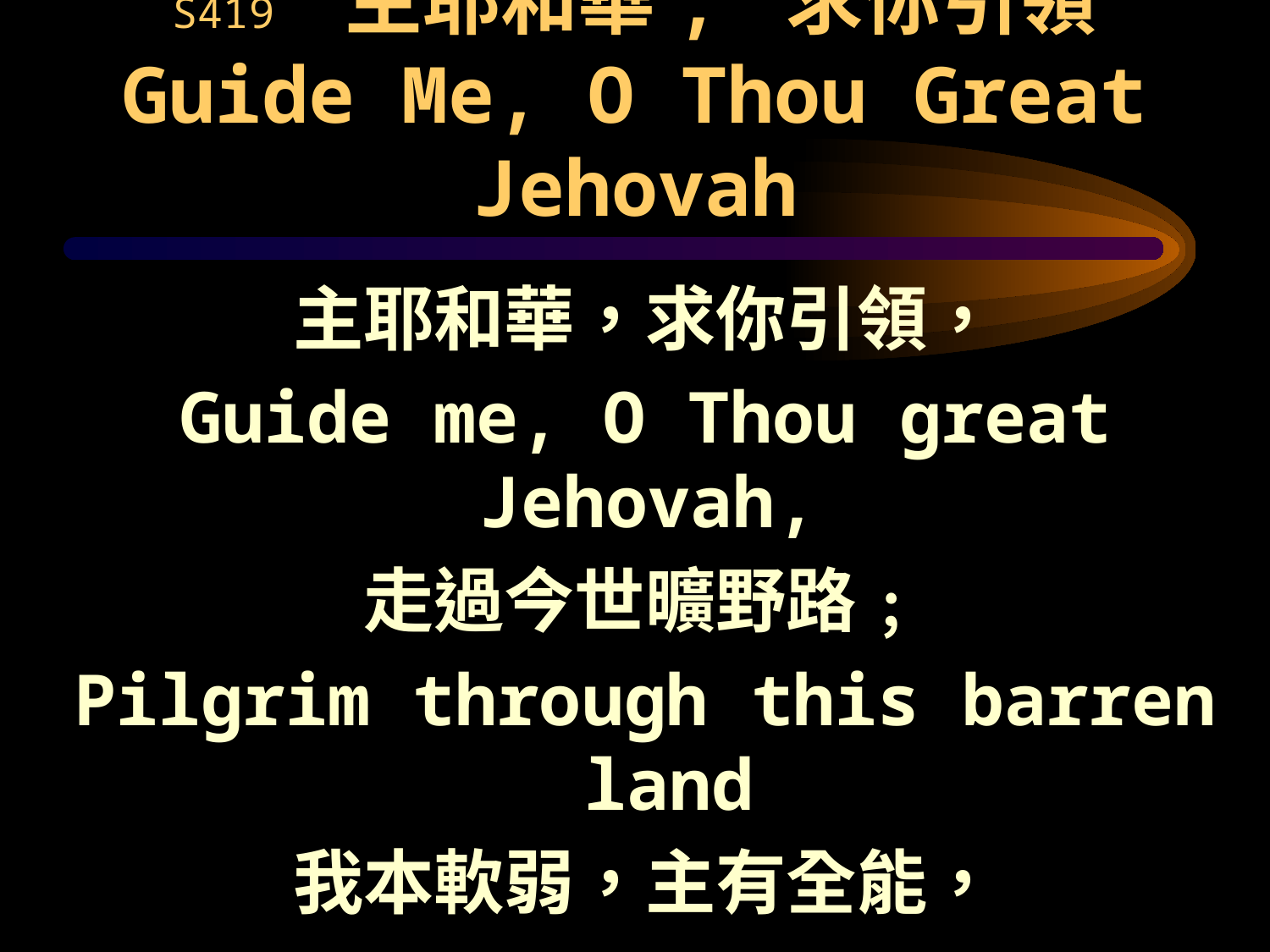

# S419 主耶和華, 求你引領 Guide Me, O Thou Great Jehovah
主耶和華，求你引領，
Guide me, O Thou great Jehovah,
走過今世曠野路﹔
Pilgrim through this barren land
我本軟弱，主有全能，
I am weak, but Thou art mighty-